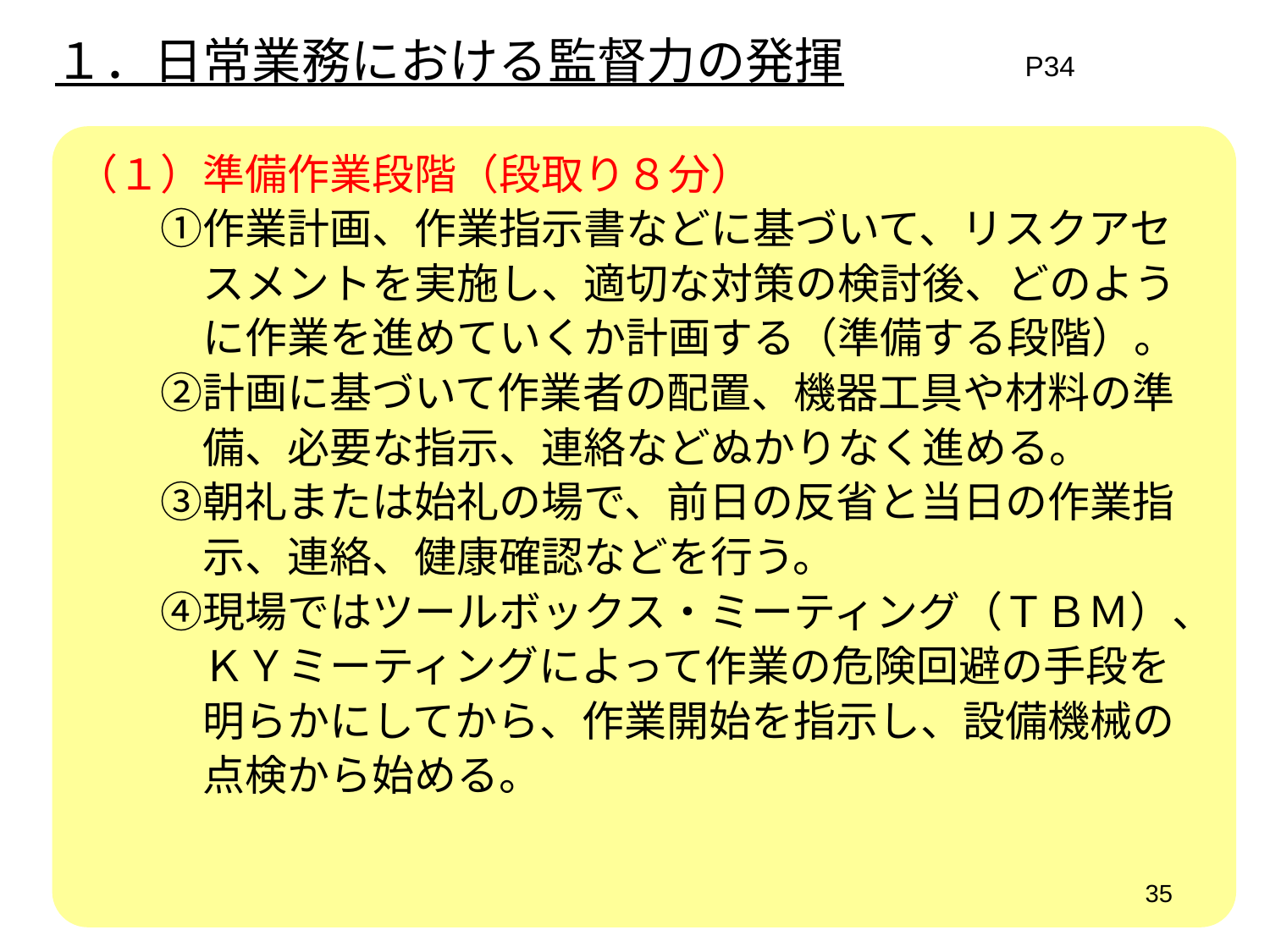

１．日常業務における監督力の発揮
P34
（１）準備作業段階（段取り８分）
　　①作業計画、作業指示書などに基づいて、リスクアセ
　　　スメントを実施し、適切な対策の検討後、どのよう
　　　に作業を進めていくか計画する（準備する段階）。
　　②計画に基づいて作業者の配置、機器工具や材料の準
　　　備、必要な指示、連絡などぬかりなく進める。
　　③朝礼または始礼の場で、前日の反省と当日の作業指
　　　示、連絡、健康確認などを行う。
　　④現場ではツールボックス・ミーティング（ＴＢＭ）、
　　　ＫＹミーティングによって作業の危険回避の手段を
　　　明らかにしてから、作業開始を指示し、設備機械の
　　　点検から始める。
35